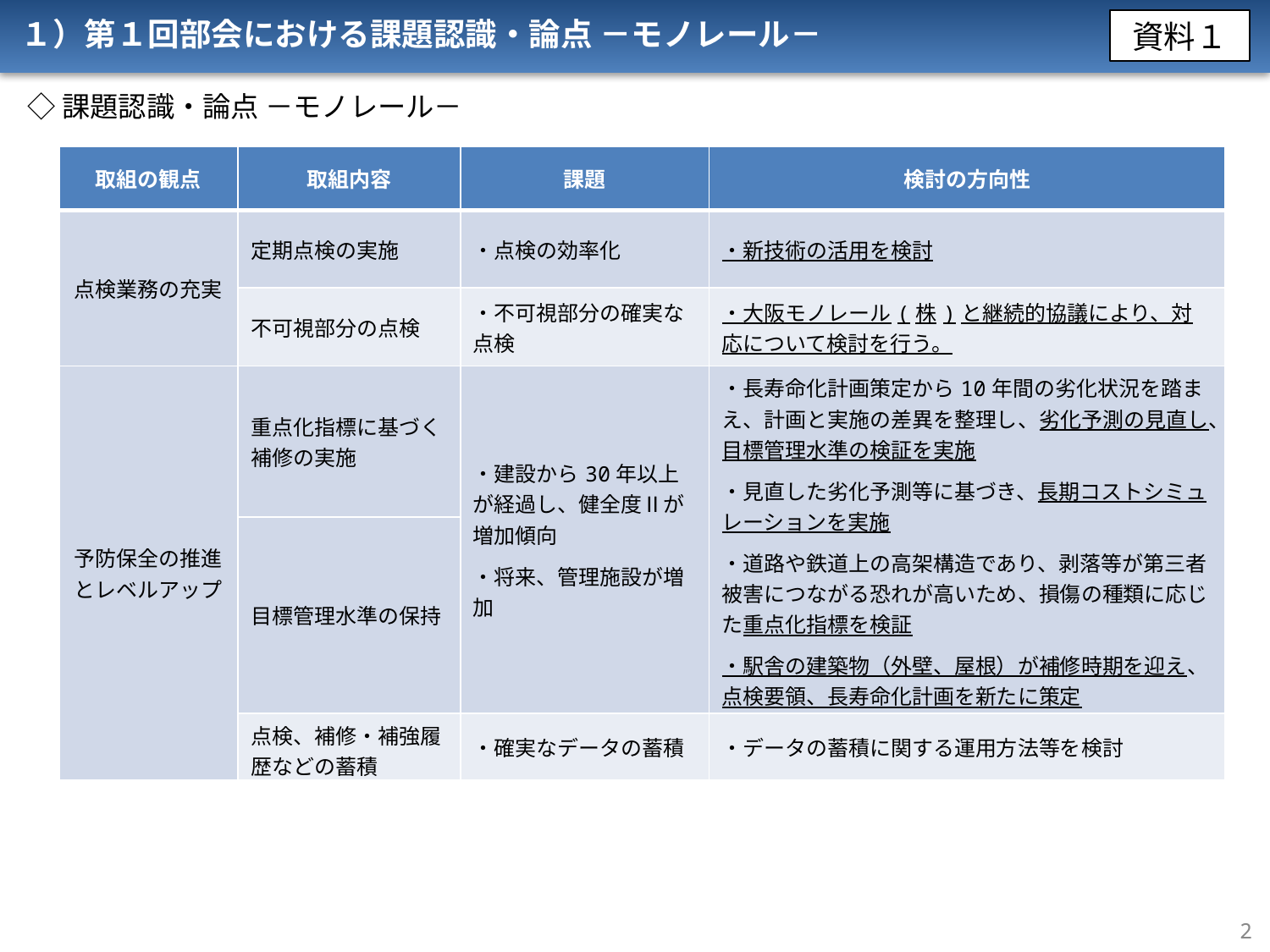

１）第１回部会における課題認識・論点 －モノレール－
資料１
◇課題認識・論点 －モノレール－
| 取組の観点 | 取組内容 | 課題 | 検討の方向性 |
| --- | --- | --- | --- |
| 点検業務の充実 | 定期点検の実施 | ・点検の効率化 | ・新技術の活用を検討 |
|  | 不可視部分の点検 | ・不可視部分の確実な点検 | ・大阪モノレール(株)と継続的協議により、対応について検討を行う。 |
| 予防保全の推進 とレベルアップ | 重点化指標に基づく補修の実施 | ・建設から30年以上が経過し、健全度Ⅱが増加傾向 ・将来、管理施設が増加 | ・長寿命化計画策定から10年間の劣化状況を踏まえ、計画と実施の差異を整理し、劣化予測の見直し、目標管理水準の検証を実施 ・見直した劣化予測等に基づき、長期コストシミュレーションを実施 ・道路や鉄道上の高架構造であり、剥落等が第三者被害につながる恐れが高いため、損傷の種類に応じた重点化指標を検証 ・駅舎の建築物（外壁、屋根）が補修時期を迎え、点検要領、長寿命化計画を新たに策定 ・工事のコスト縮減につながる新技術の活用を検討 |
|  | 目標管理水準の保持 |  | 道路や鉄道上の高架構造であり、剥落等が第三者被害につながる恐れが高いため、損傷の種類に応じた重点化指標を検証 |
|  | 点検、補修・補強履歴などの蓄積 | ・確実なデータの蓄積 | ・データの蓄積に関する運用方法等を検討 |
2